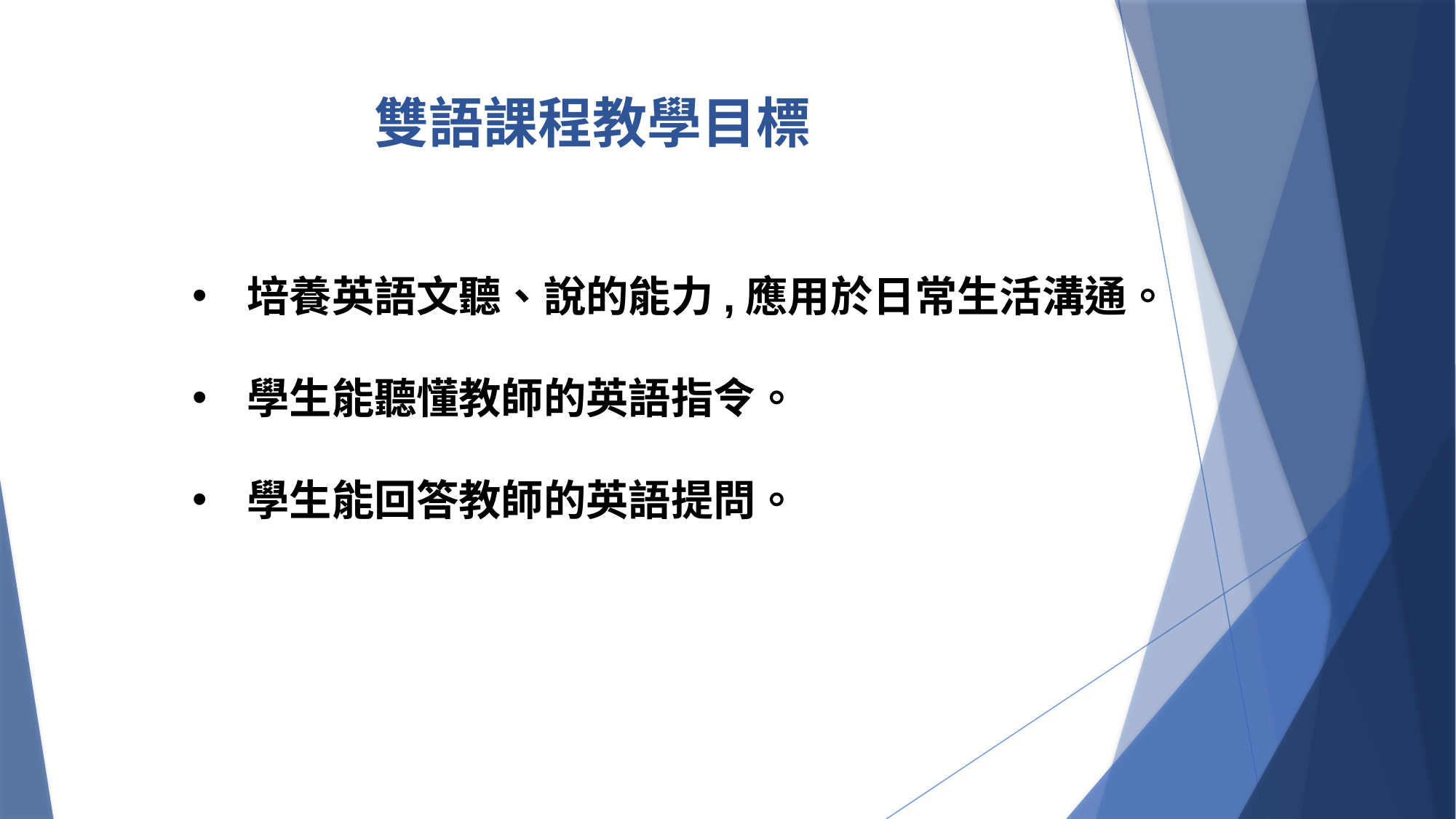

# 雙語課程教學目標
培養英語文聽、說的能力,應用於日常生活溝通。

學生能聽懂教師的英語指令。
學生能回答教師的英語提問。